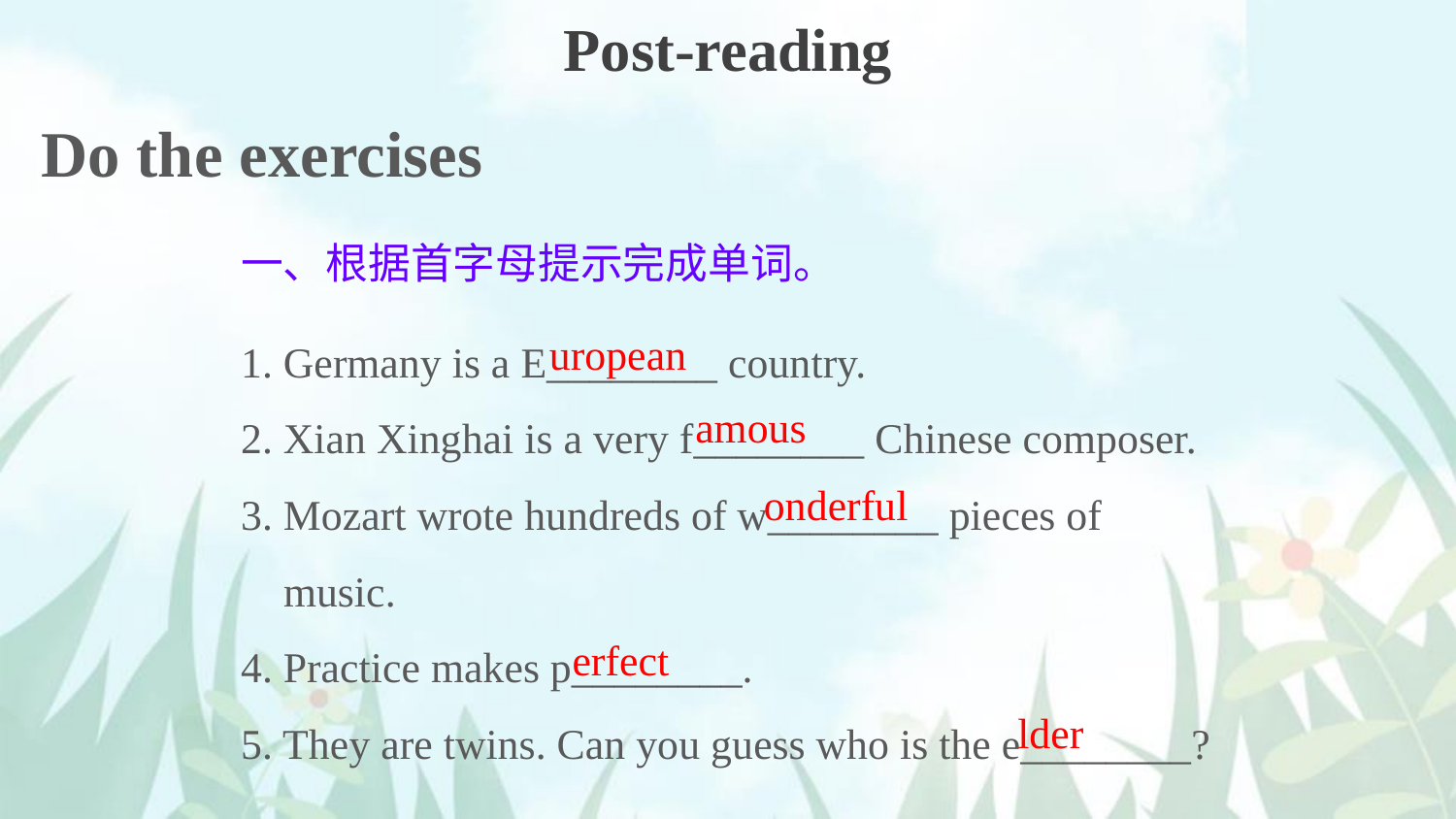

Post-reading
Do the exercises
一、根据首字母提示完成单词。
1. Germany is a E________ country.
2. Xian Xinghai is a very f________ Chinese composer.
3. Mozart wrote hundreds of w________ pieces of
    music.
4. Practice makes p________.
5. They are twins. Can you guess who is the e________?
uropean
amous
onderful
erfect
lder